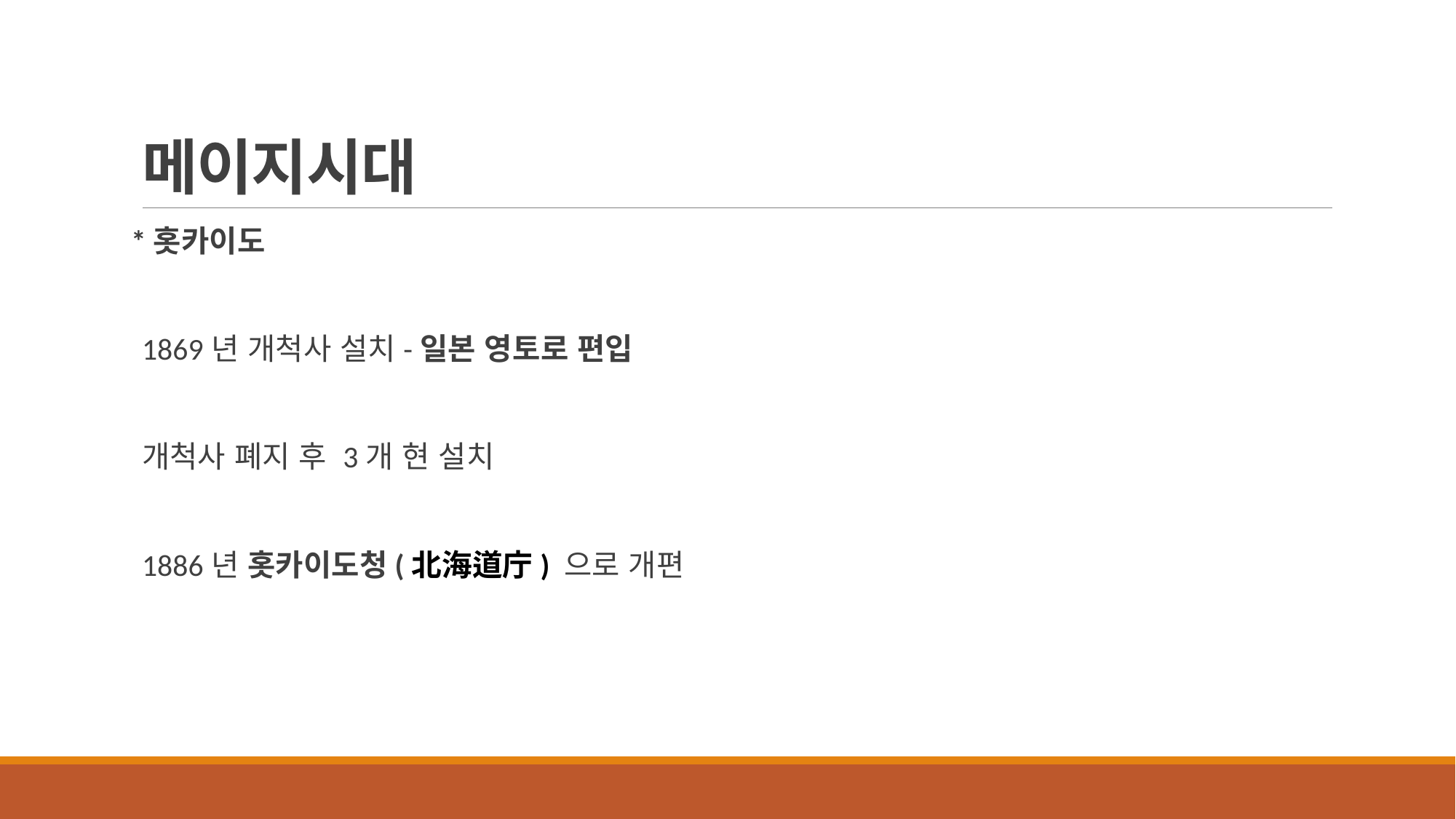

# 메이지시대
*홋카이도

1869년 개척사 설치-일본 영토로 편입

개척사 폐지 후 3개 현 설치

1886년 홋카이도청(北海道庁) 으로 개편